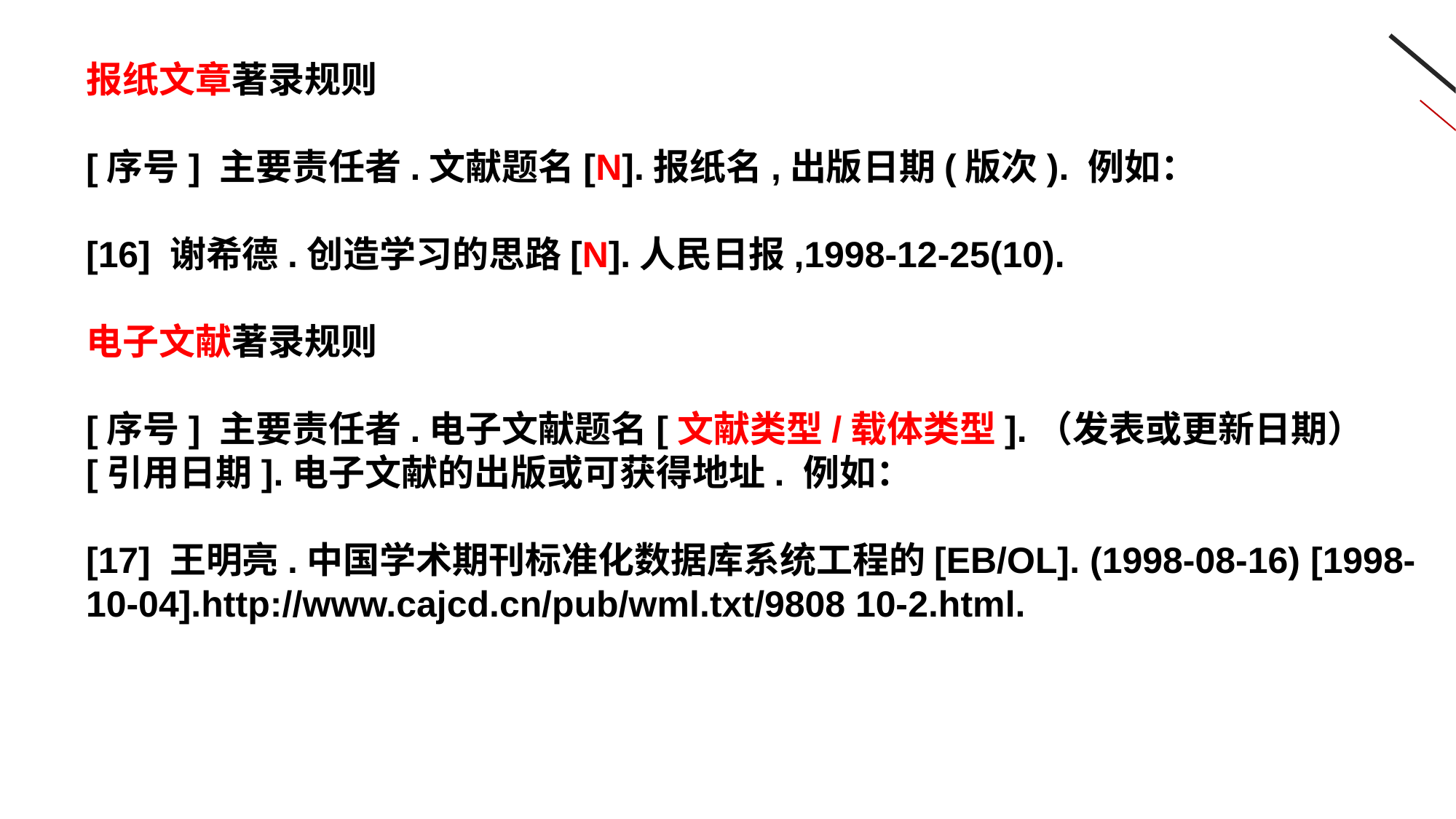

报纸文章著录规则

[序号] 主要责任者.文献题名[N].报纸名,出版日期(版次). 例如：

[16] 谢希德.创造学习的思路[N].人民日报,1998-12-25(10).

电子文献著录规则

[序号] 主要责任者.电子文献题名[文献类型/载体类型].（发表或更新日期）[引用日期].电子文献的出版或可获得地址. 例如：

[17] 王明亮.中国学术期刊标准化数据库系统工程的[EB/OL]. (1998-08-16) [1998-10-04].http://www.cajcd.cn/pub/wml.txt/9808 10-2.html.

请输入你的标题
您的内容打在这里，或者通过复制您的文本后，在此框中选择粘贴。您的内容打在这里，或者通过复制您的文本后，在此框中选择粘贴。